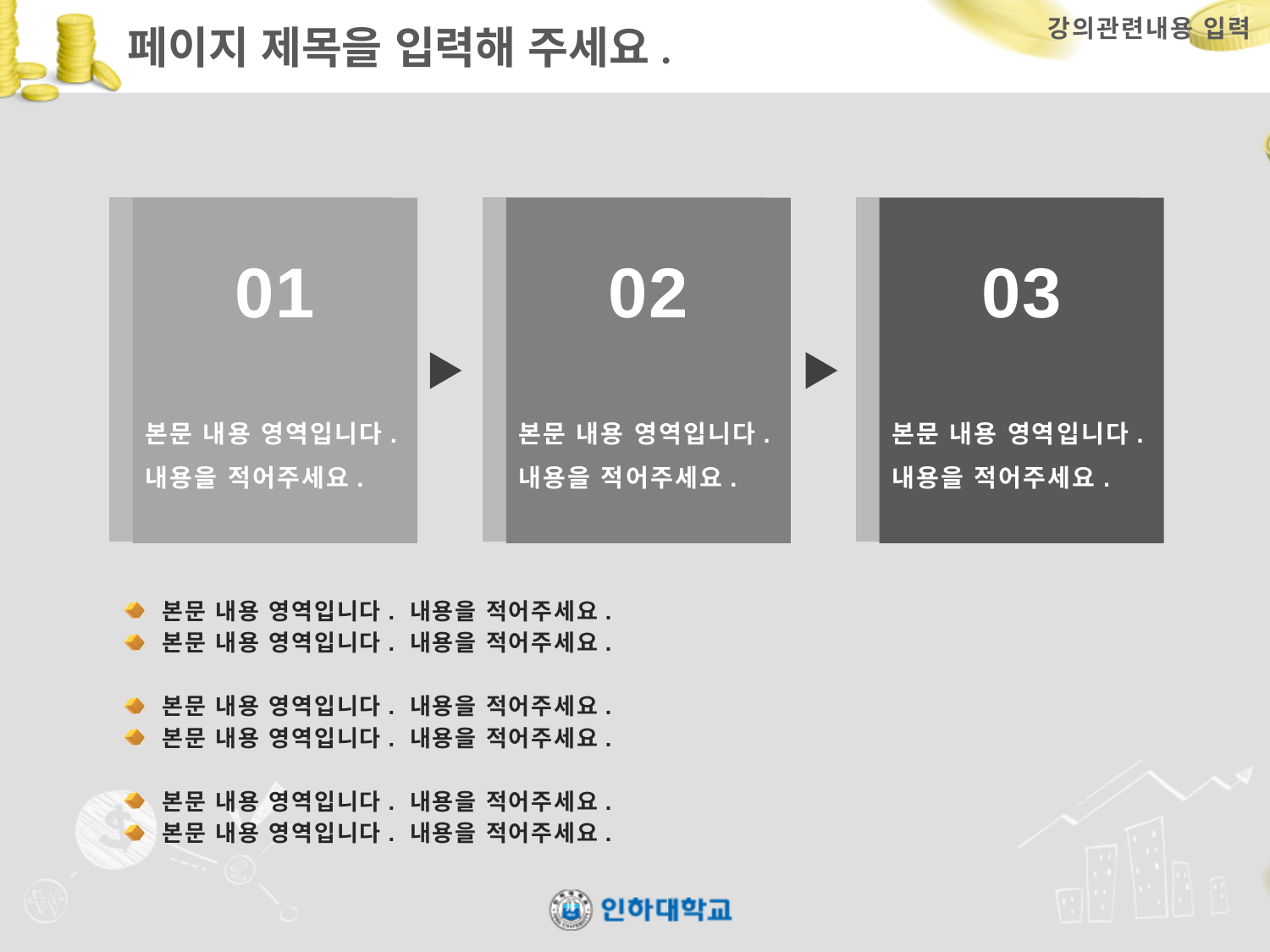

# 페이지 제목을 입력해 주세요.
강의관련내용 입력

01
02
03

본문 내용 영역입니다. 내용을 적어주세요.
본문 내용 영역입니다. 내용을 적어주세요.
본문 내용 영역입니다. 내용을 적어주세요.
본문 내용 영역입니다. 내용을 적어주세요.
본문 내용 영역입니다. 내용을 적어주세요.

본문 내용 영역입니다. 내용을 적어주세요.
본문 내용 영역입니다. 내용을 적어주세요.

본문 내용 영역입니다. 내용을 적어주세요.
본문 내용 영역입니다. 내용을 적어주세요.